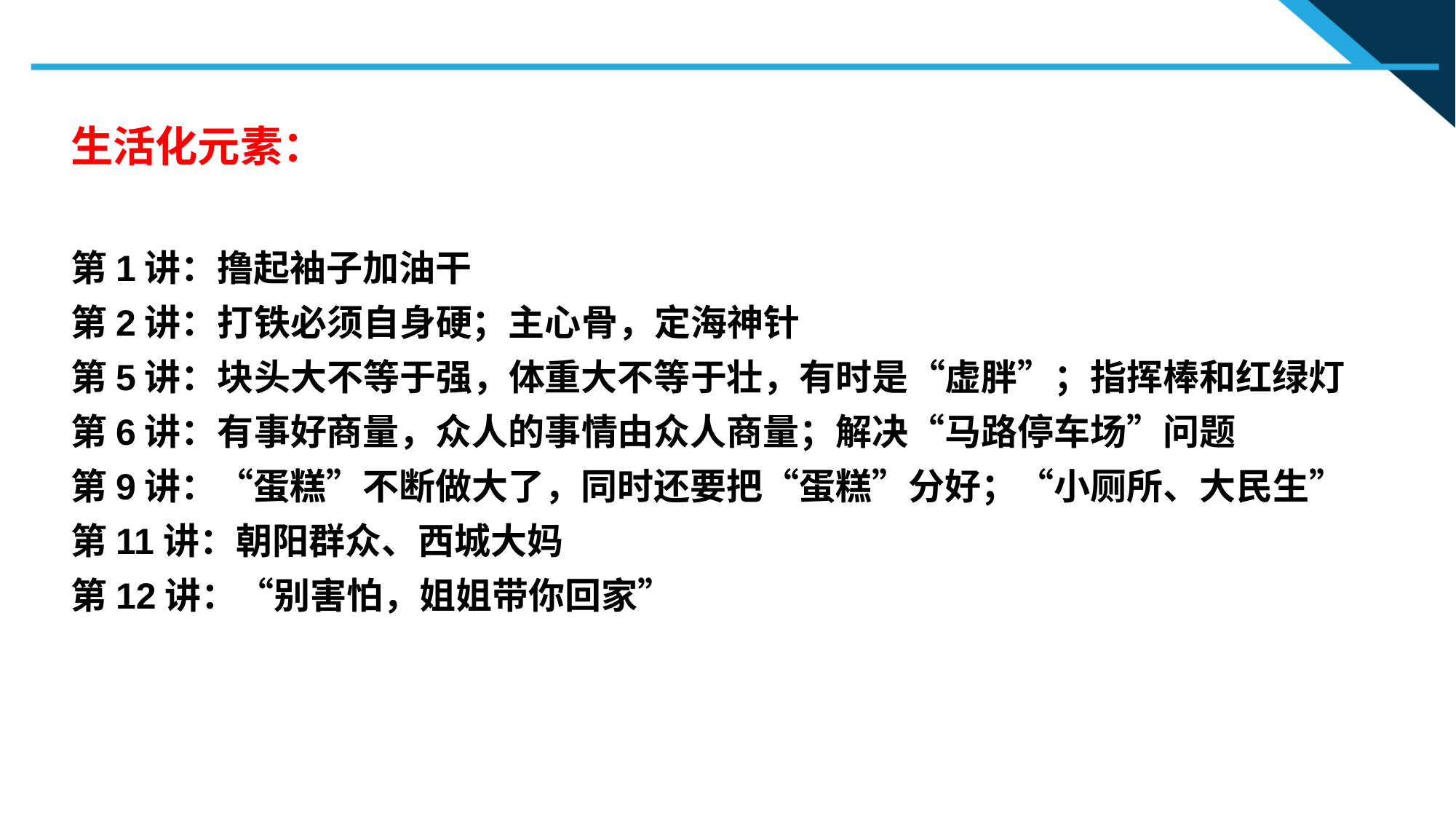

生活化元素：

第1讲：撸起袖子加油干
第2讲：打铁必须自身硬；主心骨，定海神针
第5讲：块头大不等于强，体重大不等于壮，有时是“虚胖”；指挥棒和红绿灯
第6讲：有事好商量，众人的事情由众人商量；解决“马路停车场”问题
第9讲：“蛋糕”不断做大了，同时还要把“蛋糕”分好；“小厕所、大民生”
第11讲：朝阳群众、西城大妈
第12讲：“别害怕，姐姐带你回家”